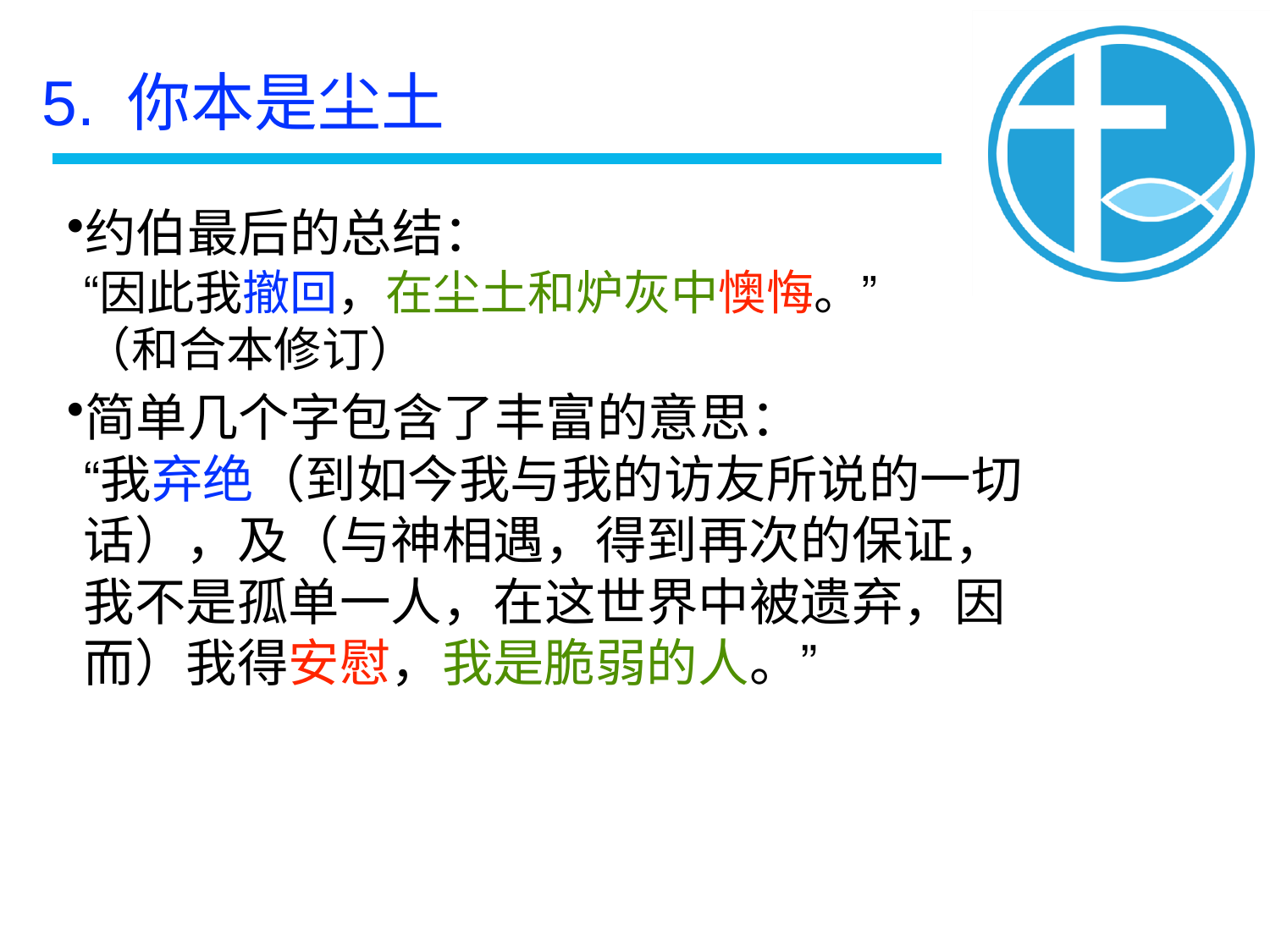

5. 你本是尘土
约伯最后的总结：
“因此我撤回，在尘土和炉灰中懊悔。”
（和合本修订）
简单几个字包含了丰富的意思：
“我弃绝（到如今我与我的访友所说的一切话），及（与神相遇，得到再次的保证，我不是孤单一人，在这世界中被遗弃，因而）我得安慰，我是脆弱的人。”